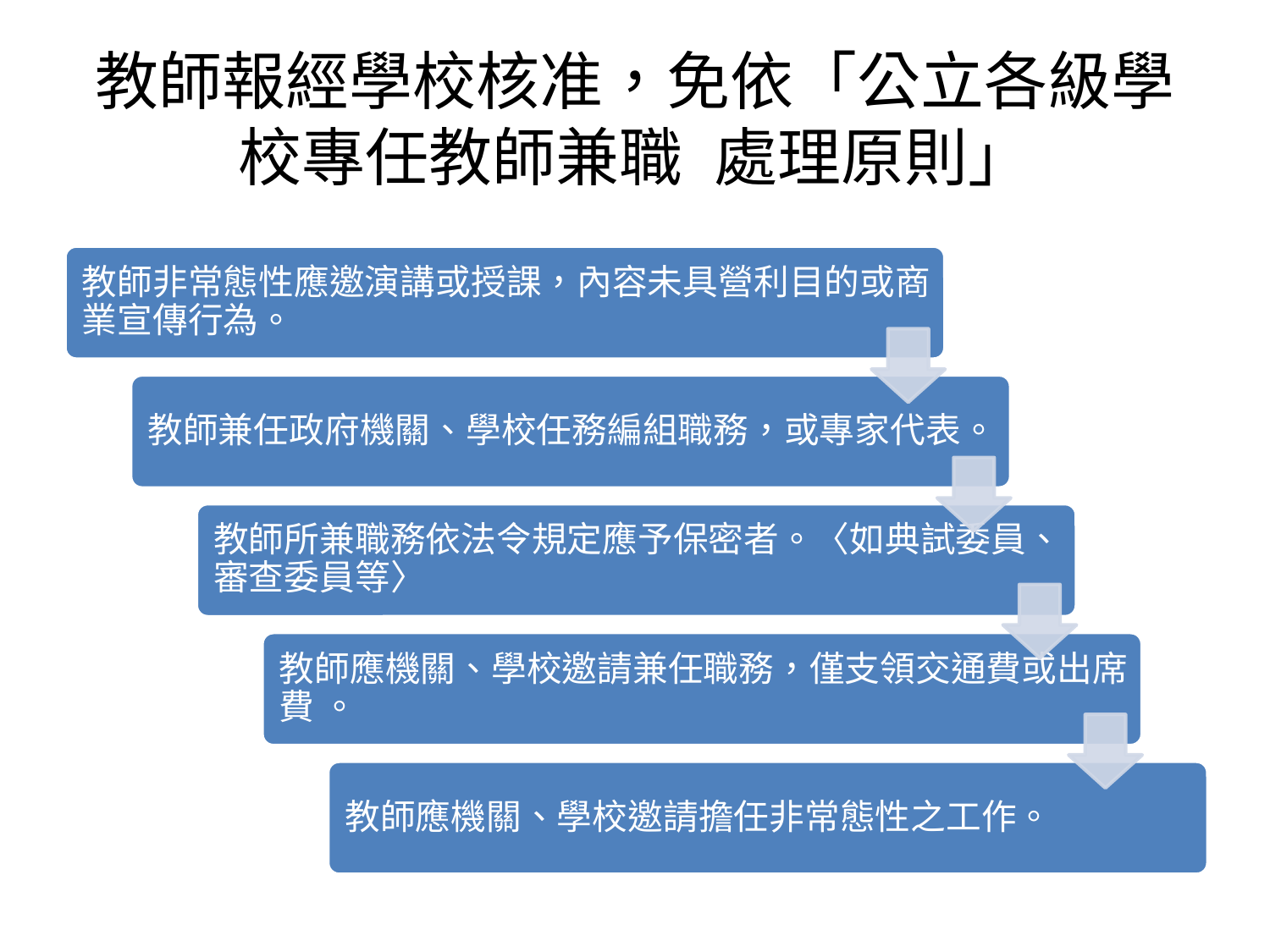

# 教師報經學校核准，免依「公立各級學校專任教師兼職 處理原則」
教師非常態性應邀演講或授課，內容未具營利目的或商業宣傳行為。
教師兼任政府機關、學校任務編組職務，或專家代表。
教師所兼職務依法令規定應予保密者。〈如典試委員、審查委員等〉
教師應機關、學校邀請兼任職務，僅支領交通費或出席費 。
教師應機關、學校邀請擔任非常態性之工作。